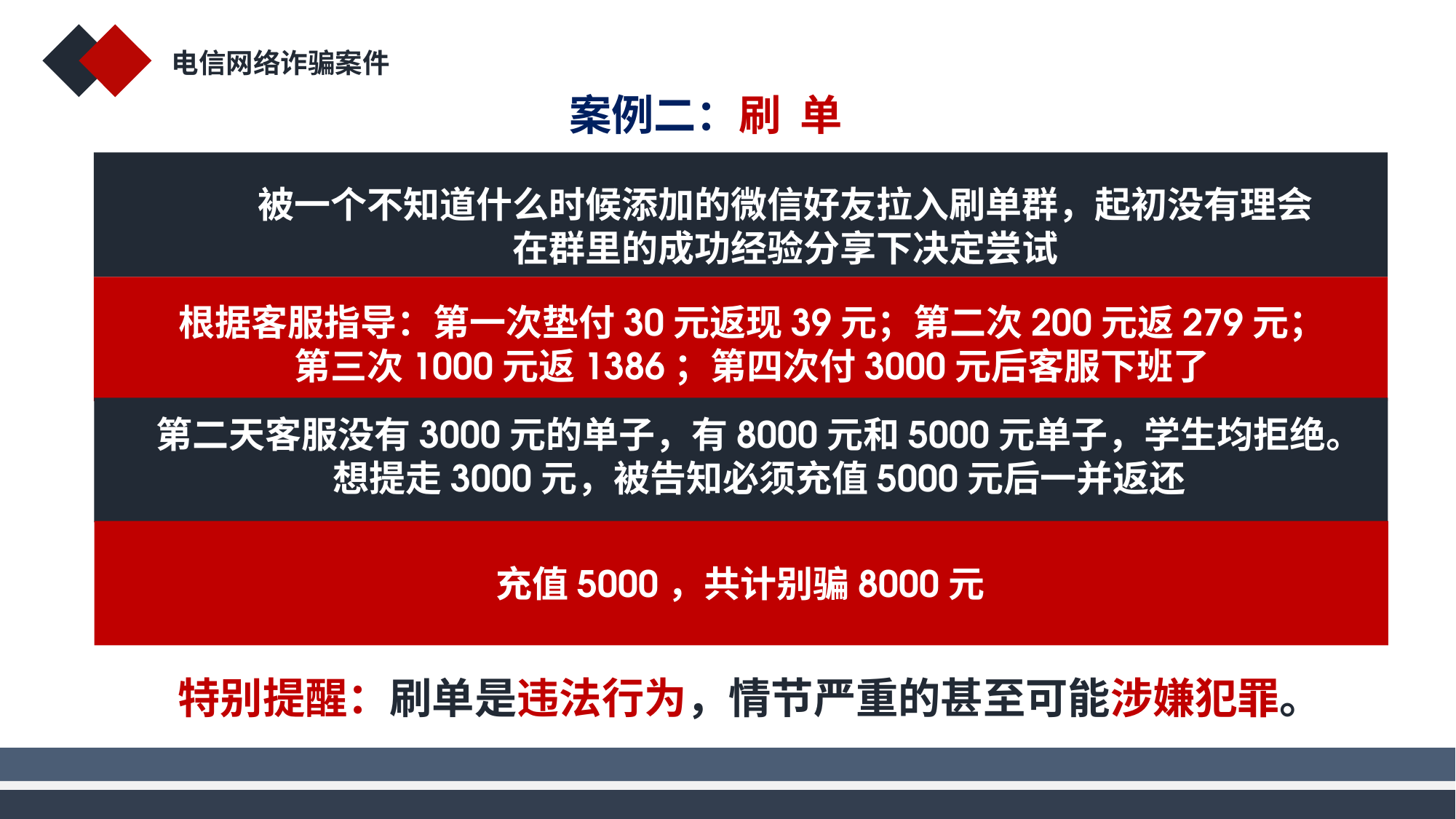

电信网络诈骗案件
案例二：刷  单

被一个不知道什么时候添加的微信好友拉入刷单群，起初没有理会
在群里的成功经验分享下决定尝试

根据客服指导：第一次垫付30元返现39元；第二次200元返279元；
第三次1000元返1386；第四次付3000元后客服下班了

第二天客服没有3000元的单子，有8000元和5000元单子，学生均拒绝。
想提走3000元，被告知必须充值5000元后一并返还

充值5000，共计别骗8000元
特别提醒：刷单是违法行为，情节严重的甚至可能涉嫌犯罪。